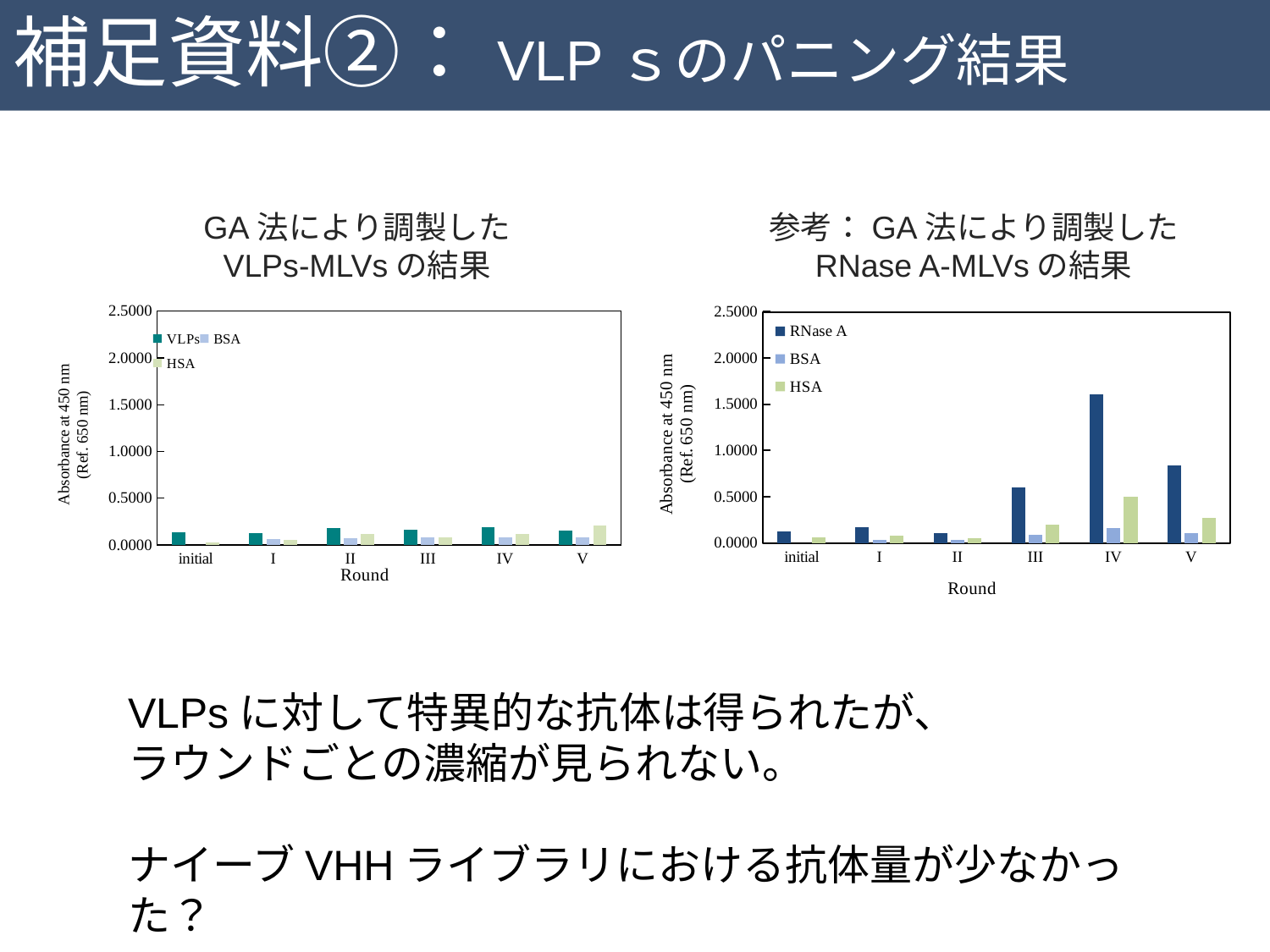

# 補足資料②：VLPｓのパニング結果
GA法により調製した
VLPs-MLVsの結果
参考：GA法により調製した
RNase A-MLVsの結果

### Chart

| Category | VLPs | BSA |  |
|---|---|---|---|
| initial | 0.13 | None | 0.022 |
| I | 0.127 | 0.058 | 0.052 |
| II | 0.178 | 0.067 | 0.119 |
| III | 0.157 | 0.082 | 0.077 |
| IV | 0.189 | 0.078 | 0.118 |
| V | 0.148 | 0.075 | 0.209 |

### Chart

| Category | RNase A | BSA |  |
|---|---|---|---|
| initial | 0.125 | None | 0.056 |
| I | 0.166 | 0.031 | 0.075 |
| II | 0.107 | 0.036 | 0.051 |
| III | 0.603 | 0.086 | 0.195 |
| IV | 1.606 | 0.165 | 0.5 |
| V | 0.834 | 0.104 | 0.271 |
VLPsに対して特異的な抗体は得られたが、
ラウンドごとの濃縮が見られない。

ナイーブVHHライブラリにおける抗体量が少なかった？